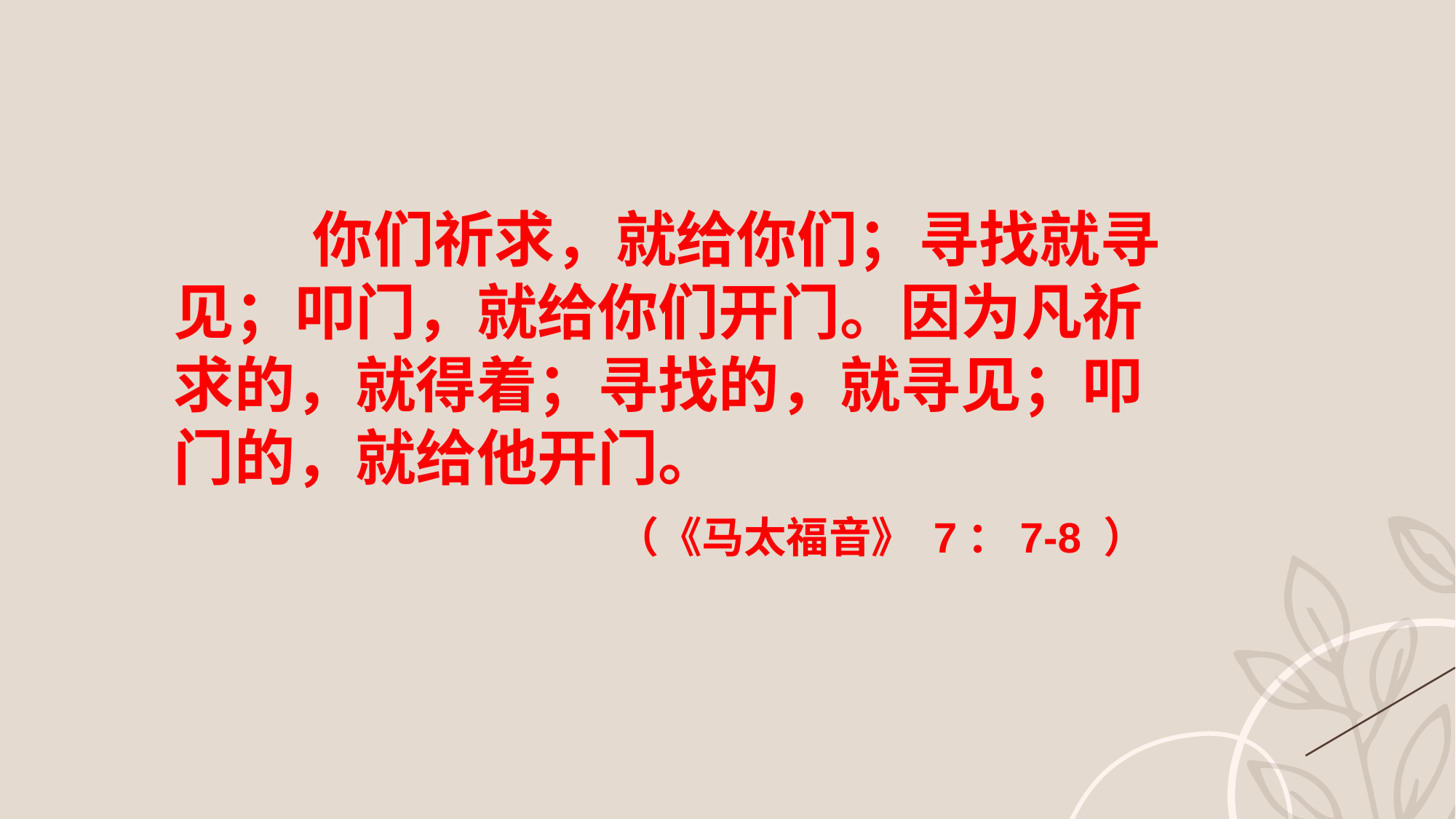

你们祈求，就给你们；寻找就寻见；叩门，就给你们开门。因为凡祈求的，就得着；寻找的，就寻见；叩门的，就给他开门。
                               （《马太福音》 7：7-8 ）